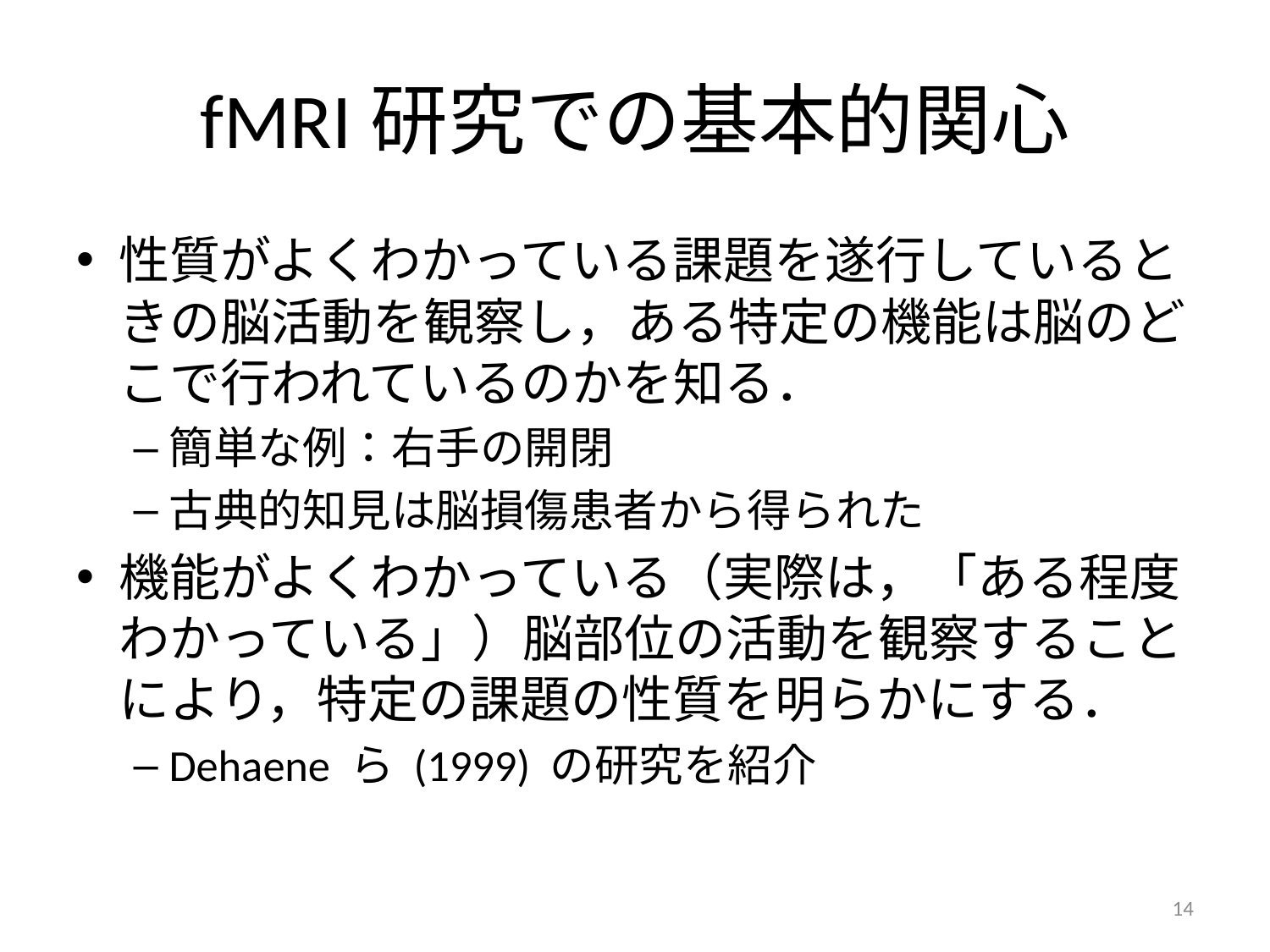

# fMRI研究での基本的関心
性質がよくわかっている課題を遂行しているときの脳活動を観察し，ある特定の機能は脳のどこで行われているのかを知る．
簡単な例：右手の開閉
古典的知見は脳損傷患者から得られた
機能がよくわかっている（実際は，「ある程度わかっている」）脳部位の活動を観察することにより，特定の課題の性質を明らかにする．
Dehaene ら (1999) の研究を紹介
14